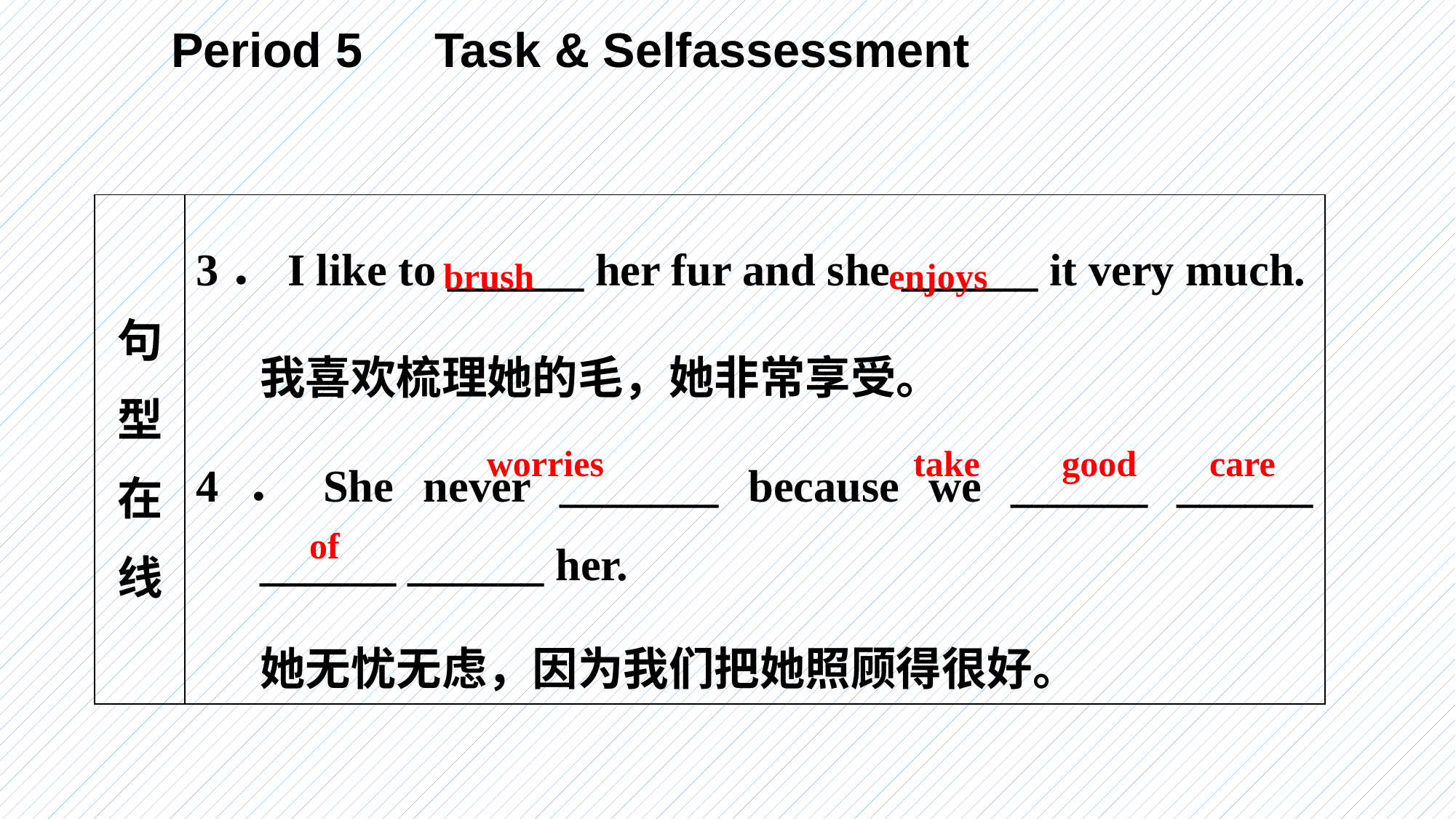

Period 5　Task & Self­assessment
| 句 型 在 线 | 3．I like to \_\_\_\_\_\_ her fur and she \_\_\_\_\_\_ it very much. 我喜欢梳理她的毛，她非常享受。 4．She never \_\_\_\_\_\_\_ because we \_\_\_\_\_\_ \_\_\_\_\_\_ \_\_\_\_\_\_ \_\_\_\_\_\_ her. 她无忧无虑，因为我们把她照顾得很好。 |
| --- | --- |
brush                                       enjoys
worries                                  take         good        care
of